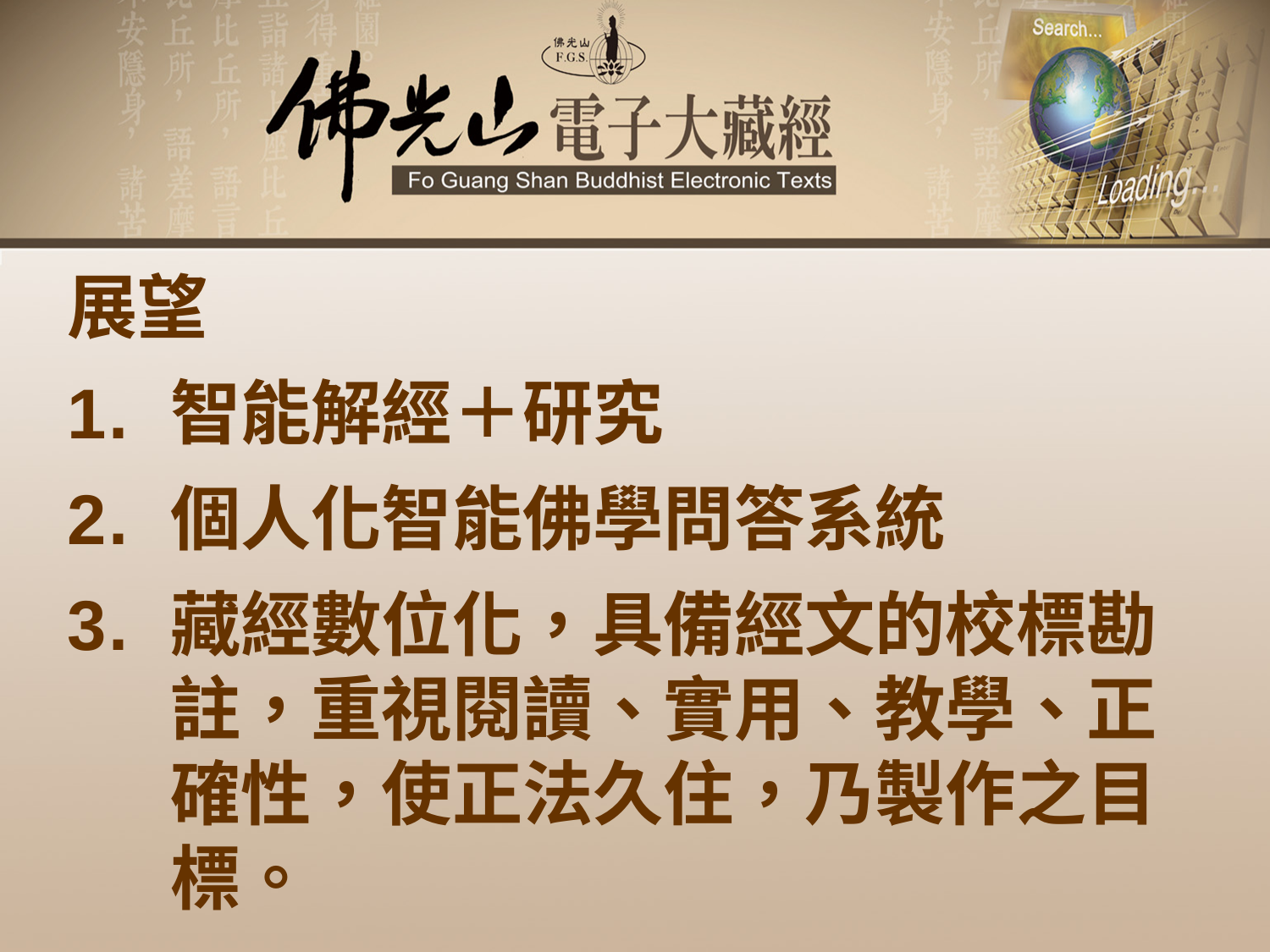

展望
智能解經＋研究
個人化智能佛學問答系統
藏經數位化，具備經文的校標勘註，重視閱讀、實用、教學、正確性，使正法久住，乃製作之目標。